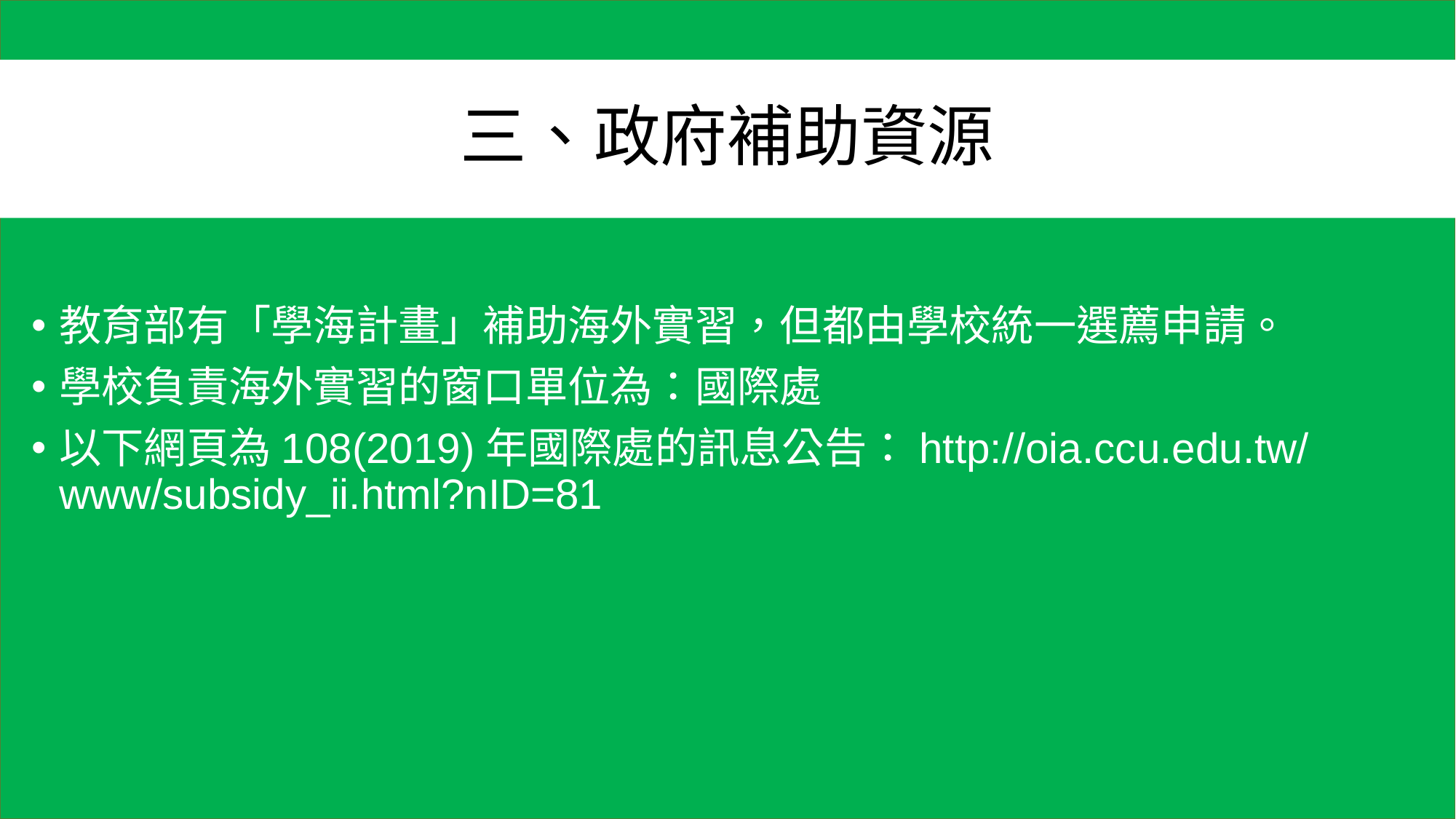

# 三、政府補助資源
教育部有「學海計畫」補助海外實習，但都由學校統一選薦申請。
學校負責海外實習的窗口單位為：國際處
以下網頁為108(2019)年國際處的訊息公告：http://oia.ccu.edu.tw/www/subsidy_ii.html?nID=81